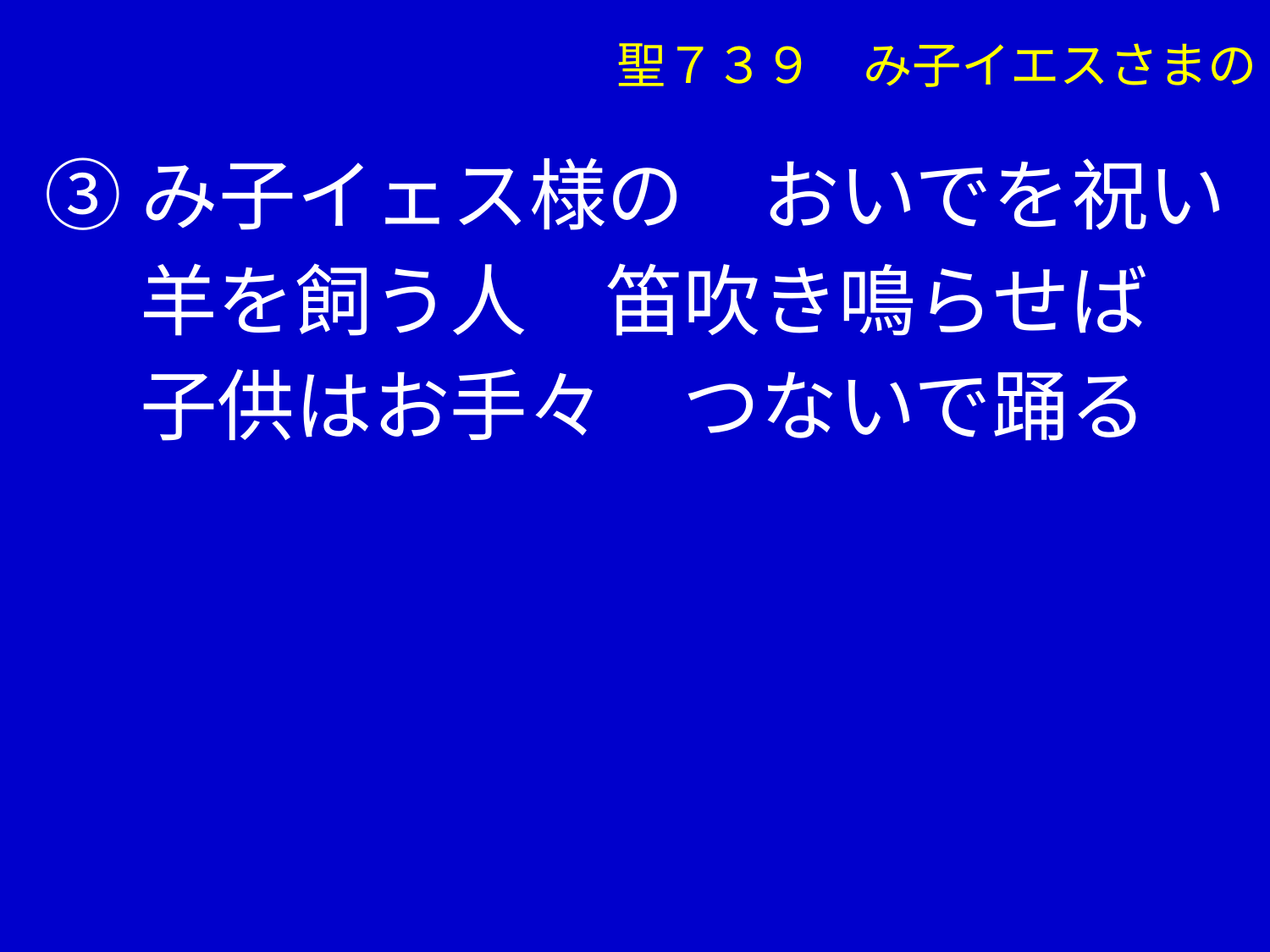

聖７３９　み子イエスさまの
③み子イェス様の　おいでを祝い
　 羊を飼う人　笛吹き鳴らせば
　 子供はお手々　つないで踊る